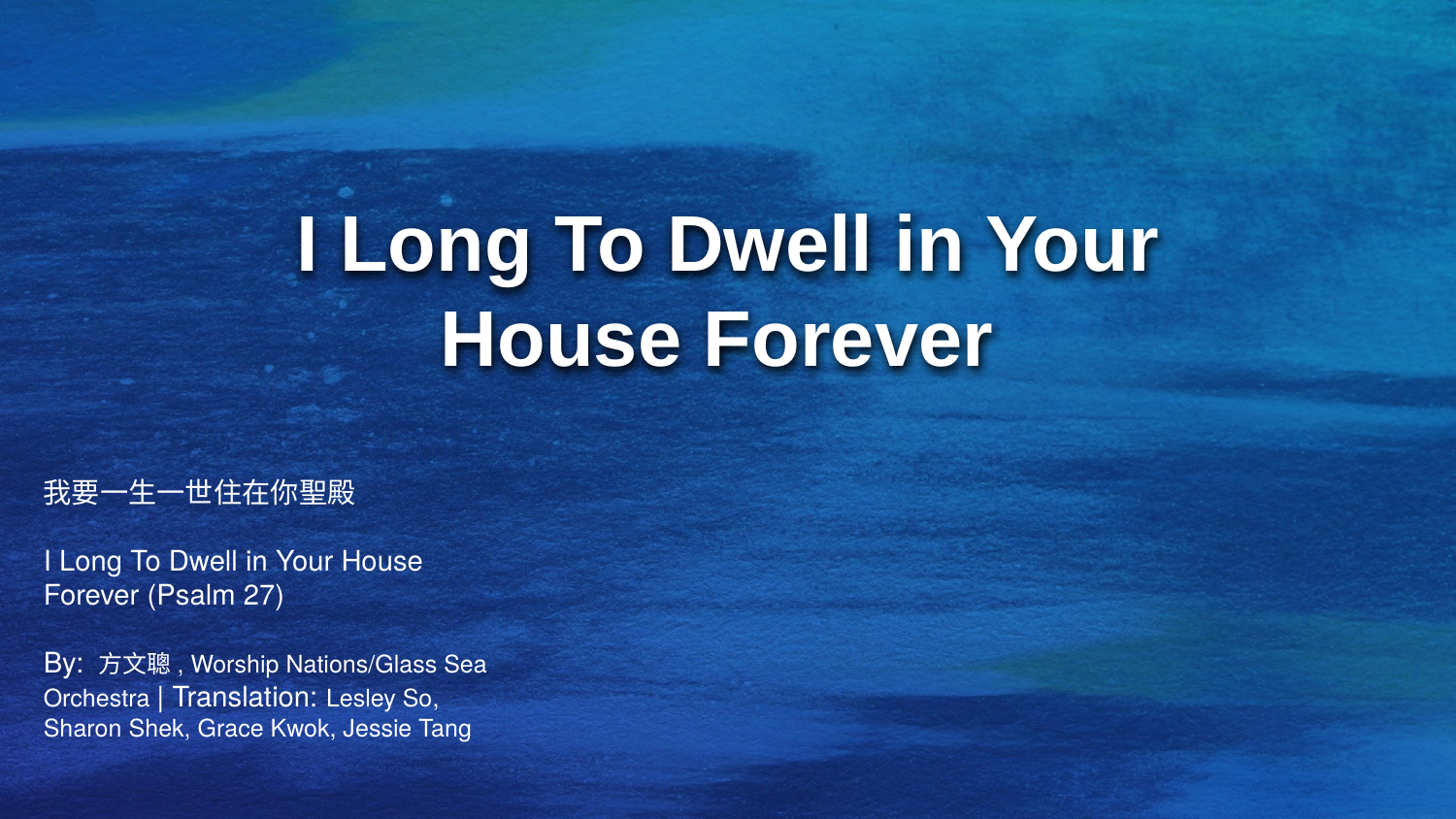

I Long To Dwell in Your House Forever
我要一生一世住在你聖殿

I Long To Dwell in Your House Forever (Psalm 27)

By: 方文聰, Worship Nations/Glass Sea Orchestra | Translation: Lesley So, Sharon Shek, Grace Kwok, Jessie Tang